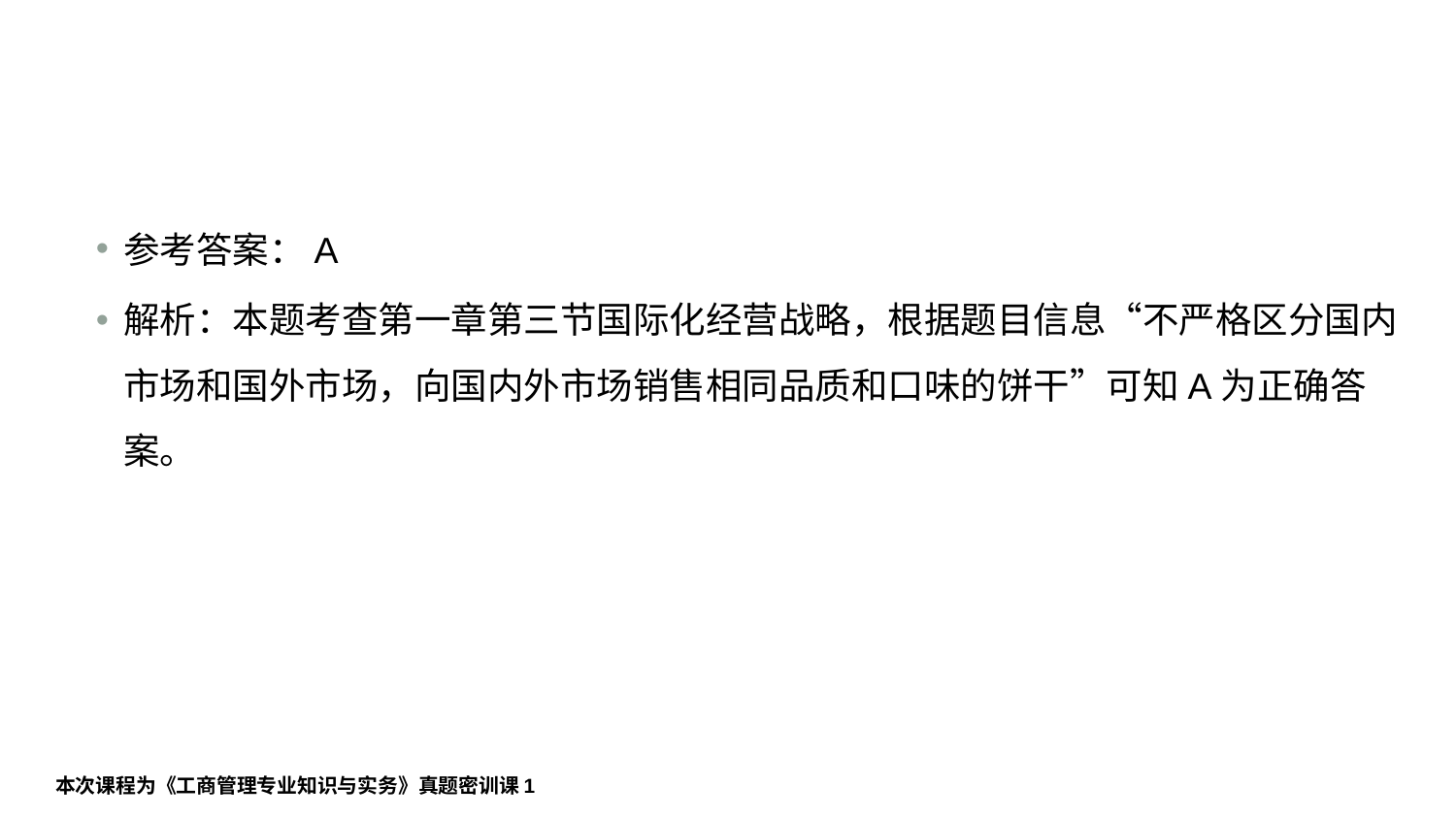

参考答案：A
解析：本题考查第一章第三节国际化经营战略，根据题目信息“不严格区分国内市场和国外市场，向国内外市场销售相同品质和口味的饼干”可知A为正确答案。